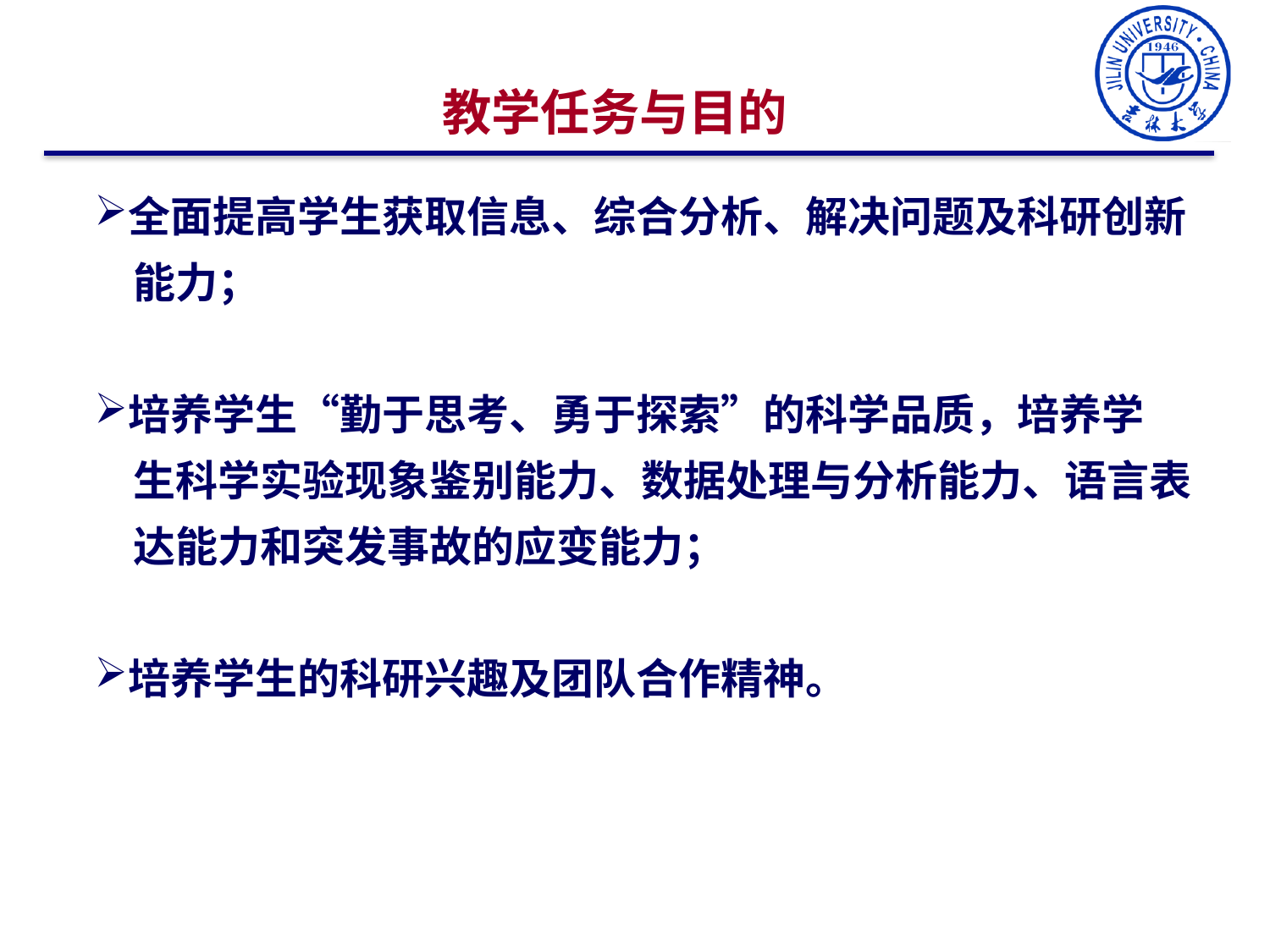

教学任务与目的
全面提高学生获取信息、综合分析、解决问题及科研创新
   能力；

培养学生“勤于思考、勇于探索”的科学品质，培养学
   生科学实验现象鉴别能力、数据处理与分析能力、语言表
   达能力和突发事故的应变能力；

培养学生的科研兴趣及团队合作精神。